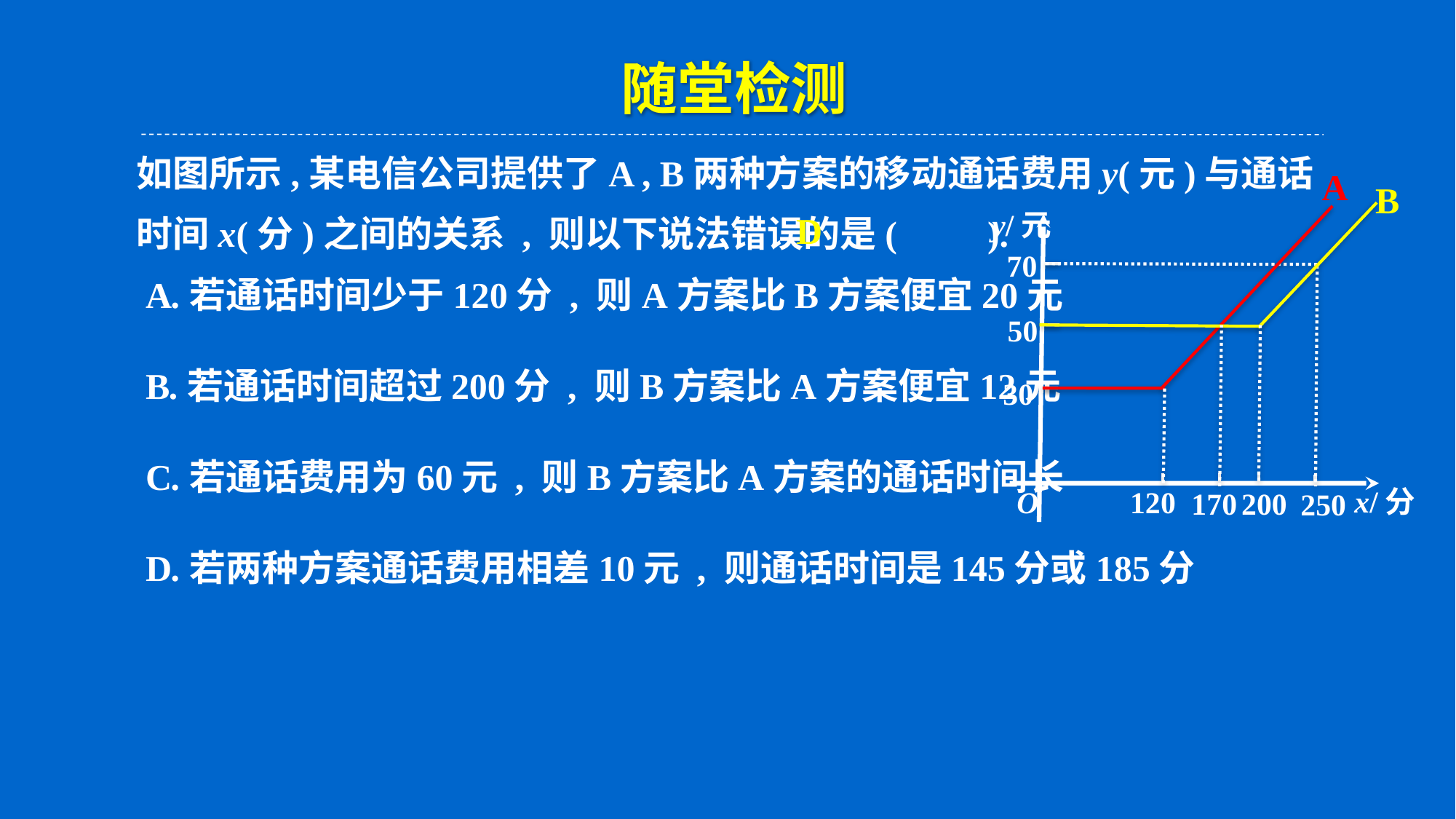

随堂检测
如图所示,某电信公司提供了A , B两种方案的移动通话费用y(元)与通话时间x(分)之间的关系 , 则以下说法错误的是(　　).
 A.若通话时间少于120分 , 则A方案比B方案便宜20元
 B.若通话时间超过200分 , 则B方案比A方案便宜12元
 C.若通话费用为60元 , 则B方案比A方案的通话时间长
 D.若两种方案通话费用相差10元 , 则通话时间是145分或185分
A
B
y/元

70
50
30

200
120
250
x/分
O

170
D